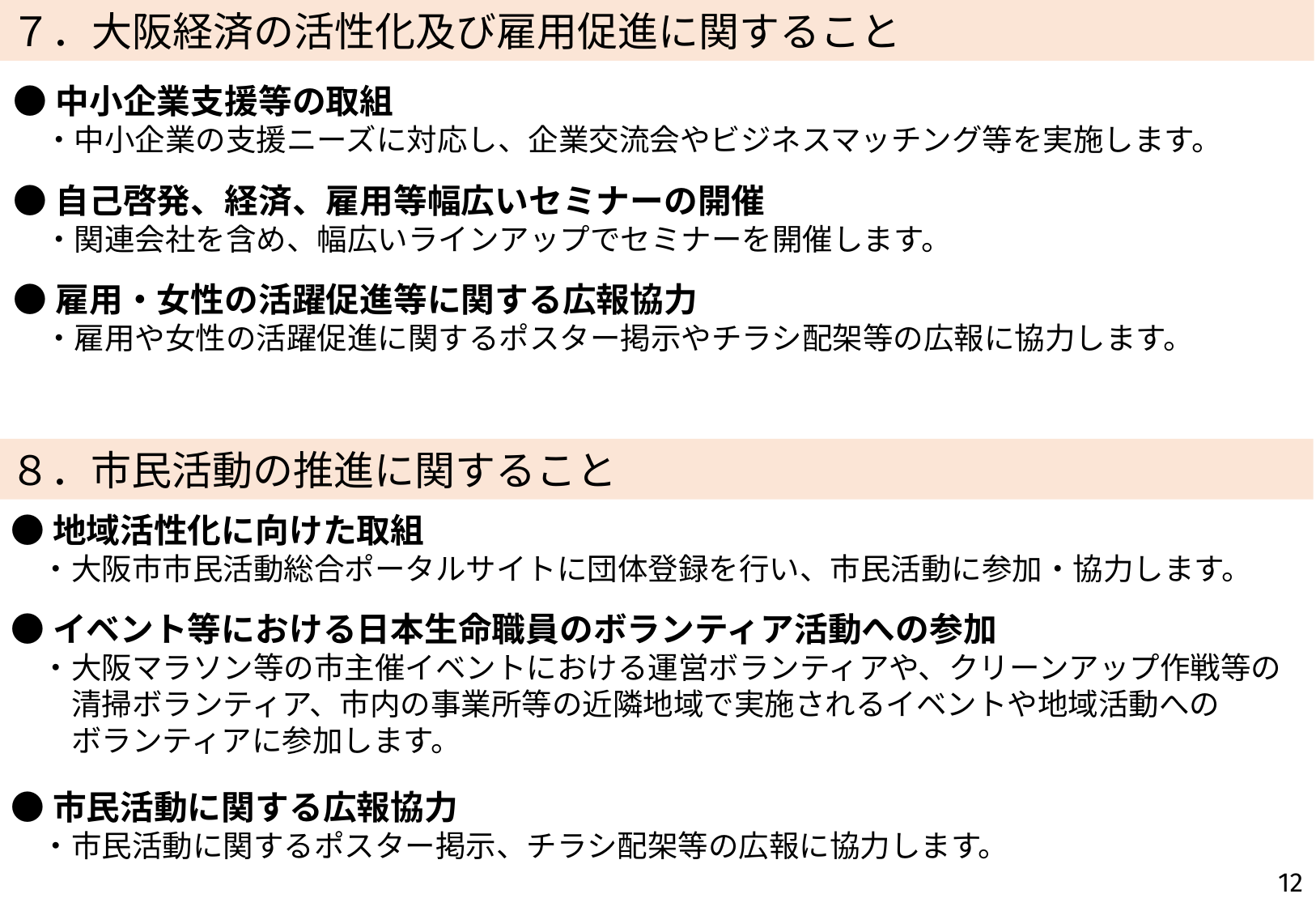

７．大阪経済の活性化及び雇用促進に関すること
●中小企業支援等の取組
　・中小企業の支援ニーズに対応し、企業交流会やビジネスマッチング等を実施します。

●自己啓発、経済、雇用等幅広いセミナーの開催
　・関連会社を含め、幅広いラインアップでセミナーを開催します。

●雇用・女性の活躍促進等に関する広報協力
　・雇用や女性の活躍促進に関するポスター掲示やチラシ配架等の広報に協力します。

８．市民活動の推進に関すること
●地域活性化に向けた取組
　・大阪市市民活動総合ポータルサイトに団体登録を行い、市民活動に参加・協力します。

●イベント等における日本生命職員のボランティア活動への参加
　・大阪マラソン等の市主催イベントにおける運営ボランティアや、クリーンアップ作戦等の
　　清掃ボランティア、市内の事業所等の近隣地域で実施されるイベントや地域活動への
　　ボランティアに参加します。

●市民活動に関する広報協力
　・市民活動に関するポスター掲示、チラシ配架等の広報に協力します。